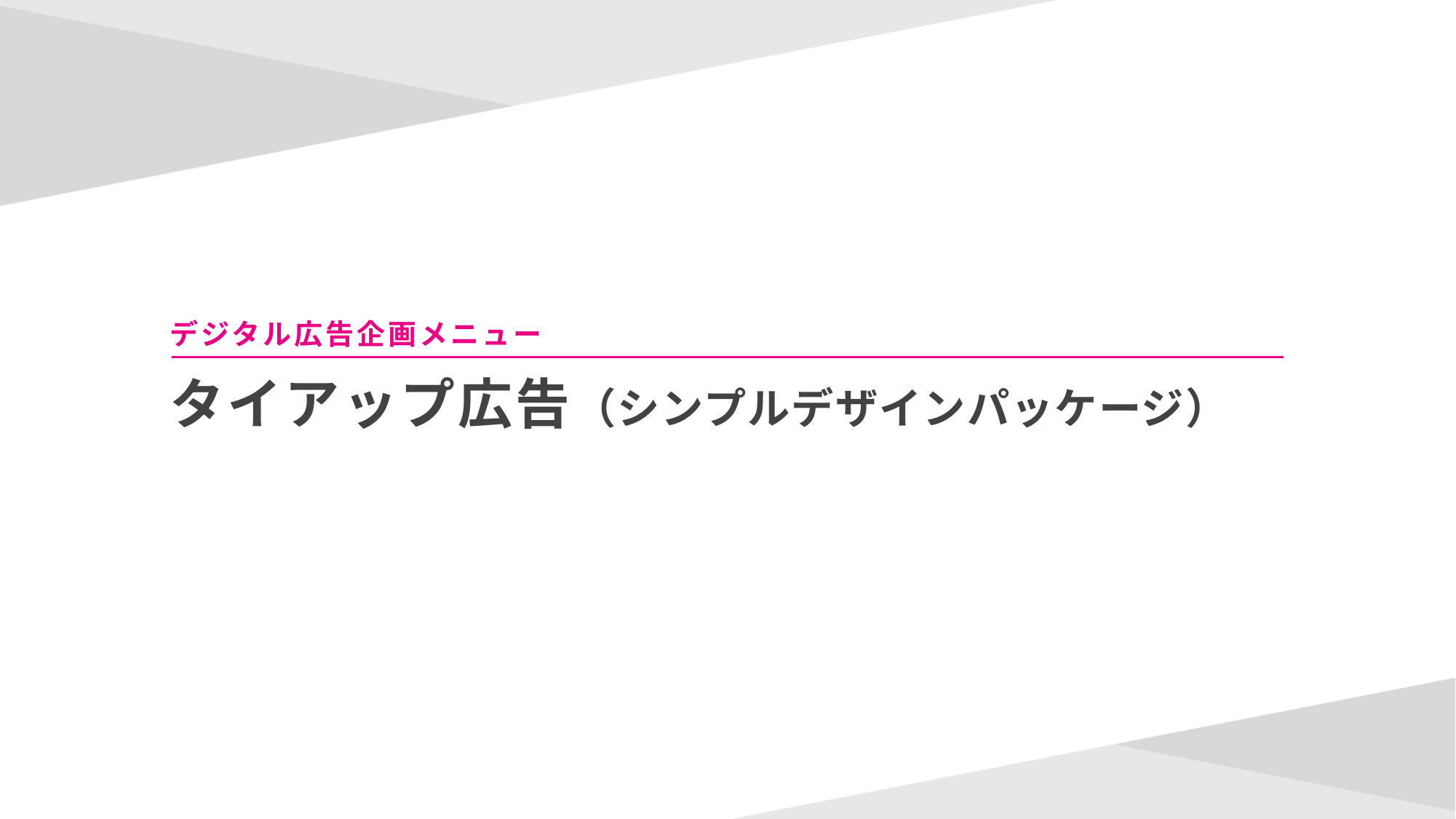

デジタル広告企画メニュー
# タイアップ広告（シンプルデザインパッケージ）